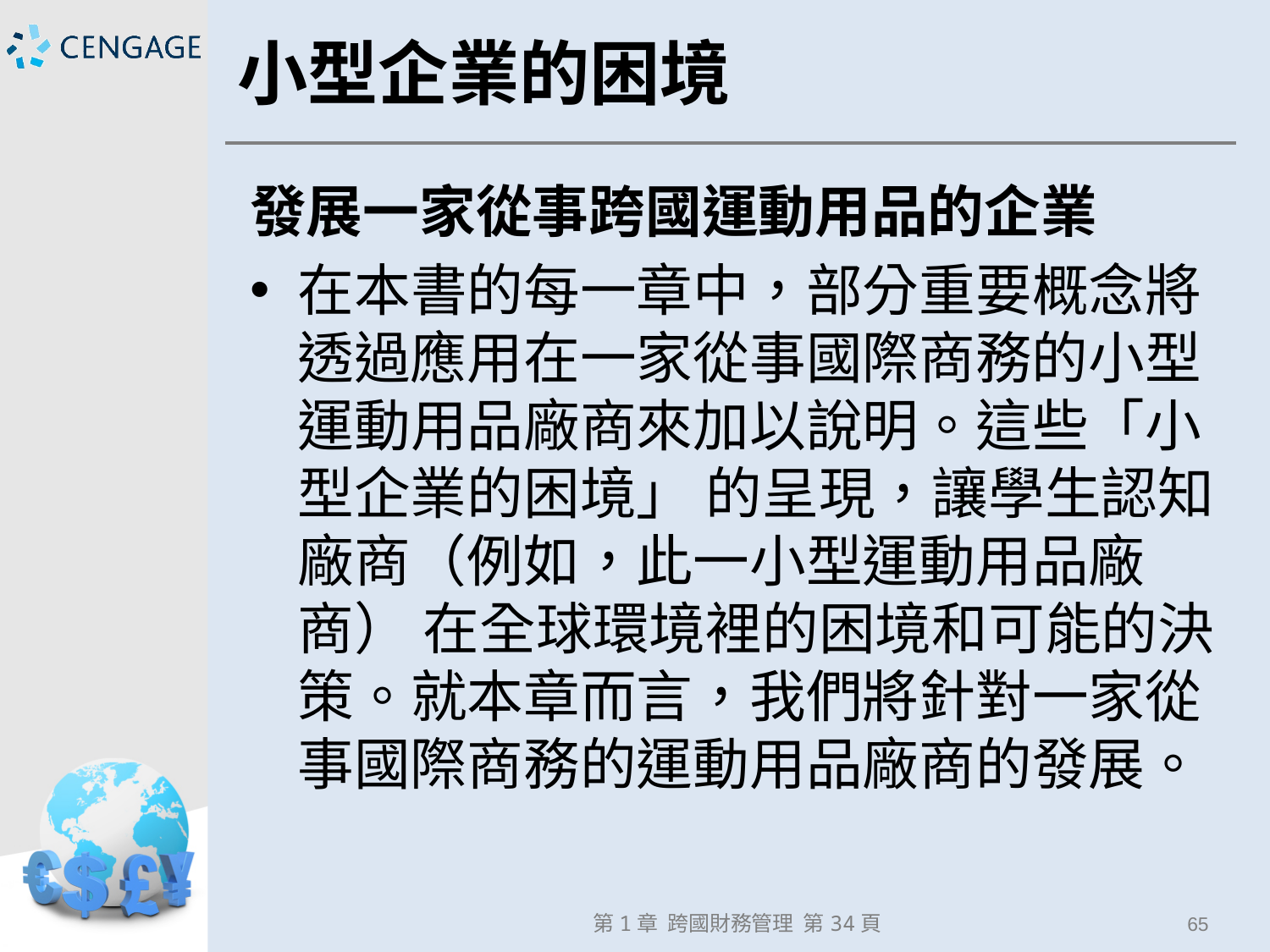

# 小型企業的困境
發展一家從事跨國運動用品的企業
在本書的每一章中，部分重要概念將透過應用在一家從事國際商務的小型運動用品廠商來加以說明。這些「小型企業的困境」 的呈現，讓學生認知廠商（例如，此一小型運動用品廠商） 在全球環境裡的困境和可能的決策。就本章而言，我們將針對一家從事國際商務的運動用品廠商的發展。
第1章  跨國財務管理  第34頁
65